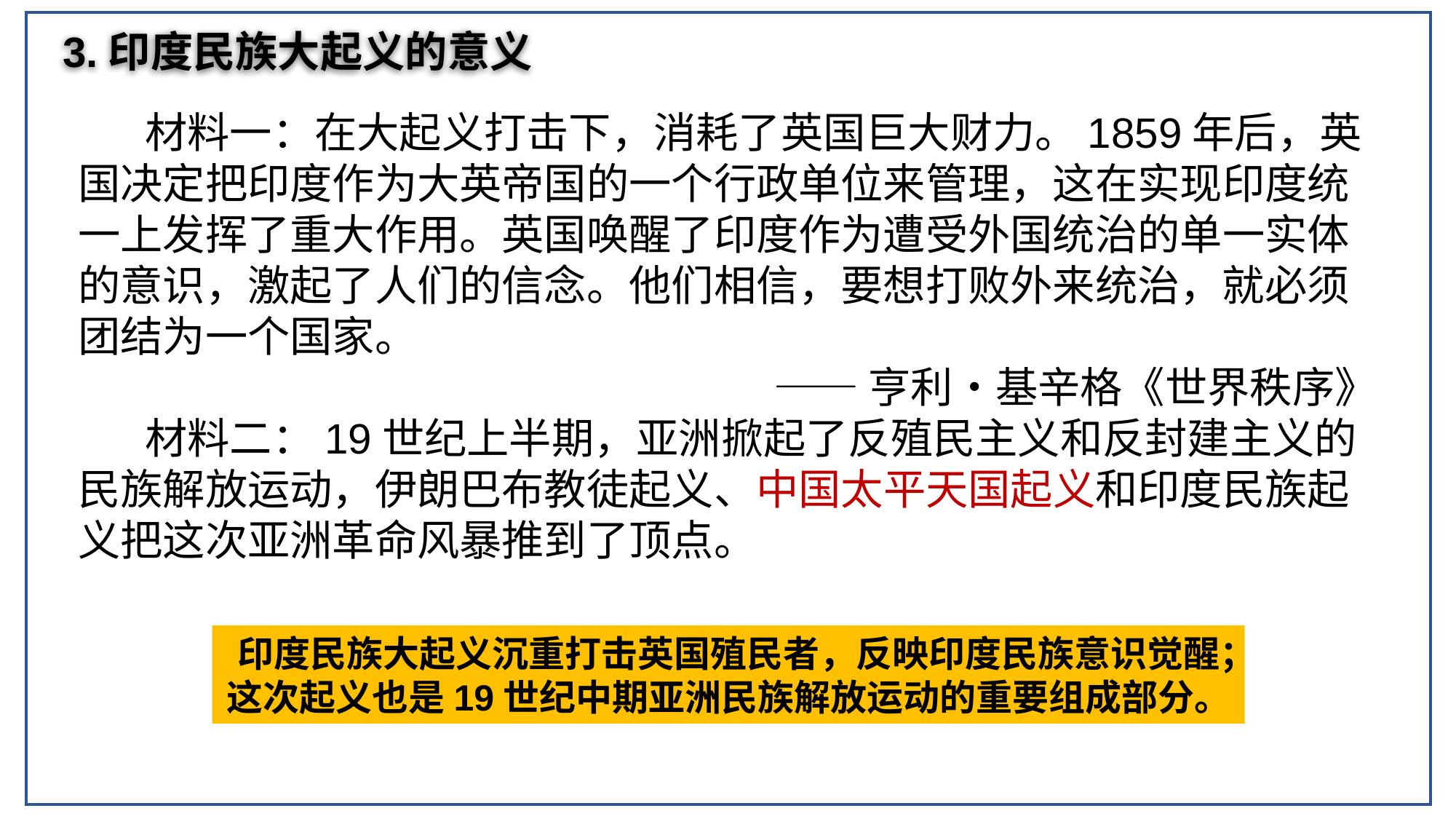

3.印度民族大起义的意义
      材料一：在大起义打击下，消耗了英国巨大财力。1859年后，英国决定把印度作为大英帝国的一个行政单位来管理，这在实现印度统一上发挥了重大作用。英国唤醒了印度作为遭受外国统治的单一实体的意识，激起了人们的信念。他们相信，要想打败外来统治，就必须团结为一个国家。
 ——亨利・基辛格《世界秩序》
      材料二：19世纪上半期，亚洲掀起了反殖民主义和反封建主义的民族解放运动，伊朗巴布教徒起义、中国太平天国起义和印度民族起义把这次亚洲革命风暴推到了顶点。
印度民族大起义沉重打击英国殖民者，反映印度民族意识觉醒；
这次起义也是19世纪中期亚洲民族解放运动的重要组成部分。